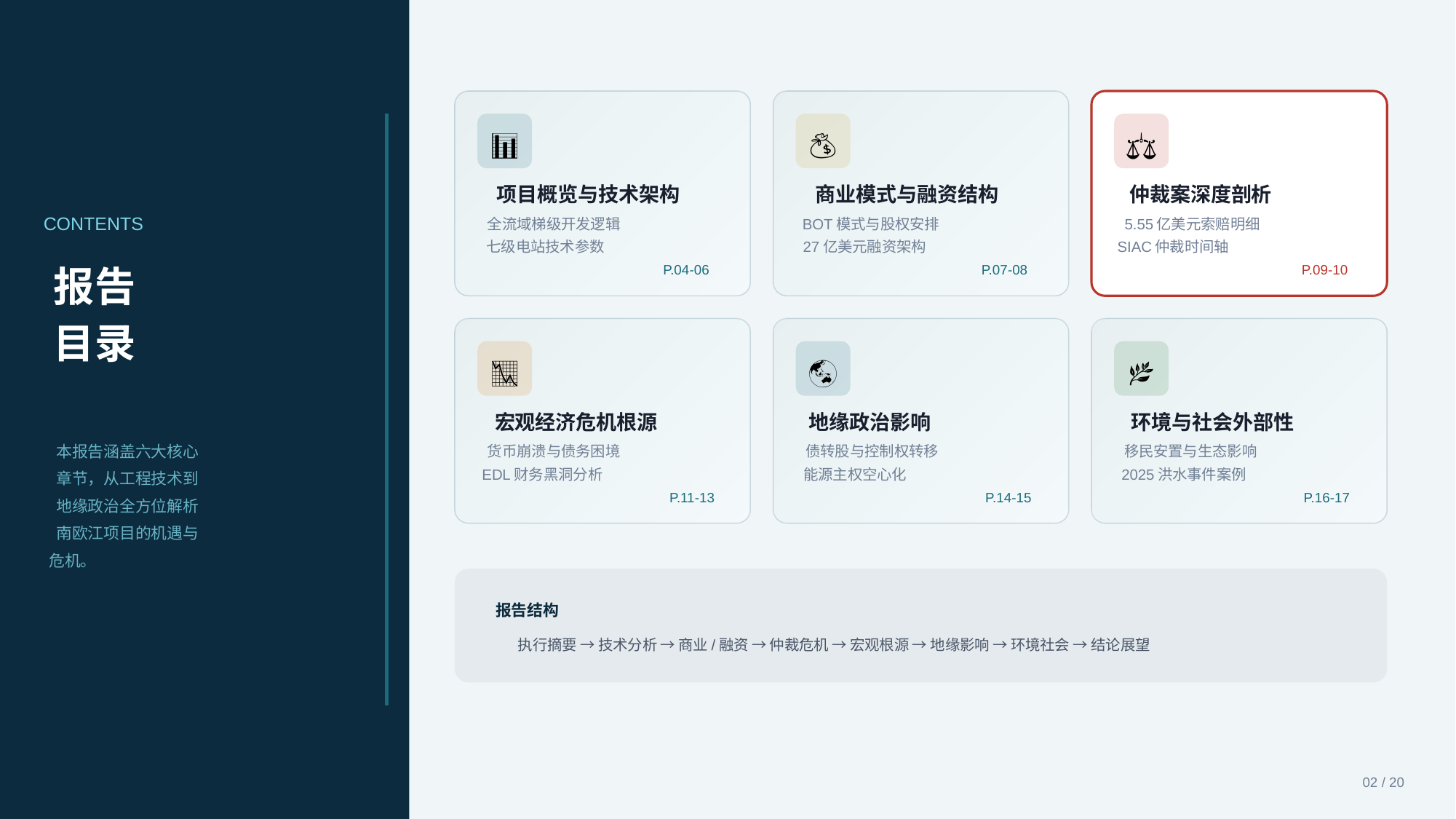

📊
项目概览与技术架构
全流域梯级开发逻辑
七级电站技术参数
P.04-06

💰
商业模式与融资结构
BOT模式与股权安排
27亿美元融资架构
P.07-08

⚖️
仲裁案深度剖析
5.55亿美元索赔明细
SIAC仲裁时间轴
P.09-10

CONTENTS
报告
目录

📉
宏观经济危机根源
货币崩溃与债务困境
EDL财务黑洞分析
P.11-13

🌏
地缘政治影响
债转股与控制权转移
能源主权空心化
P.14-15

🌿
环境与社会外部性
移民安置与生态影响
2025洪水事件案例
P.16-17
本报告涵盖六大核心
章节，从工程技术到
地缘政治全方位解析
南欧江项目的机遇与
危机。

报告结构
执行摘要 → 技术分析 → 商业/融资 → 仲裁危机 → 宏观根源 → 地缘影响 → 环境社会 → 结论展望
02 / 20